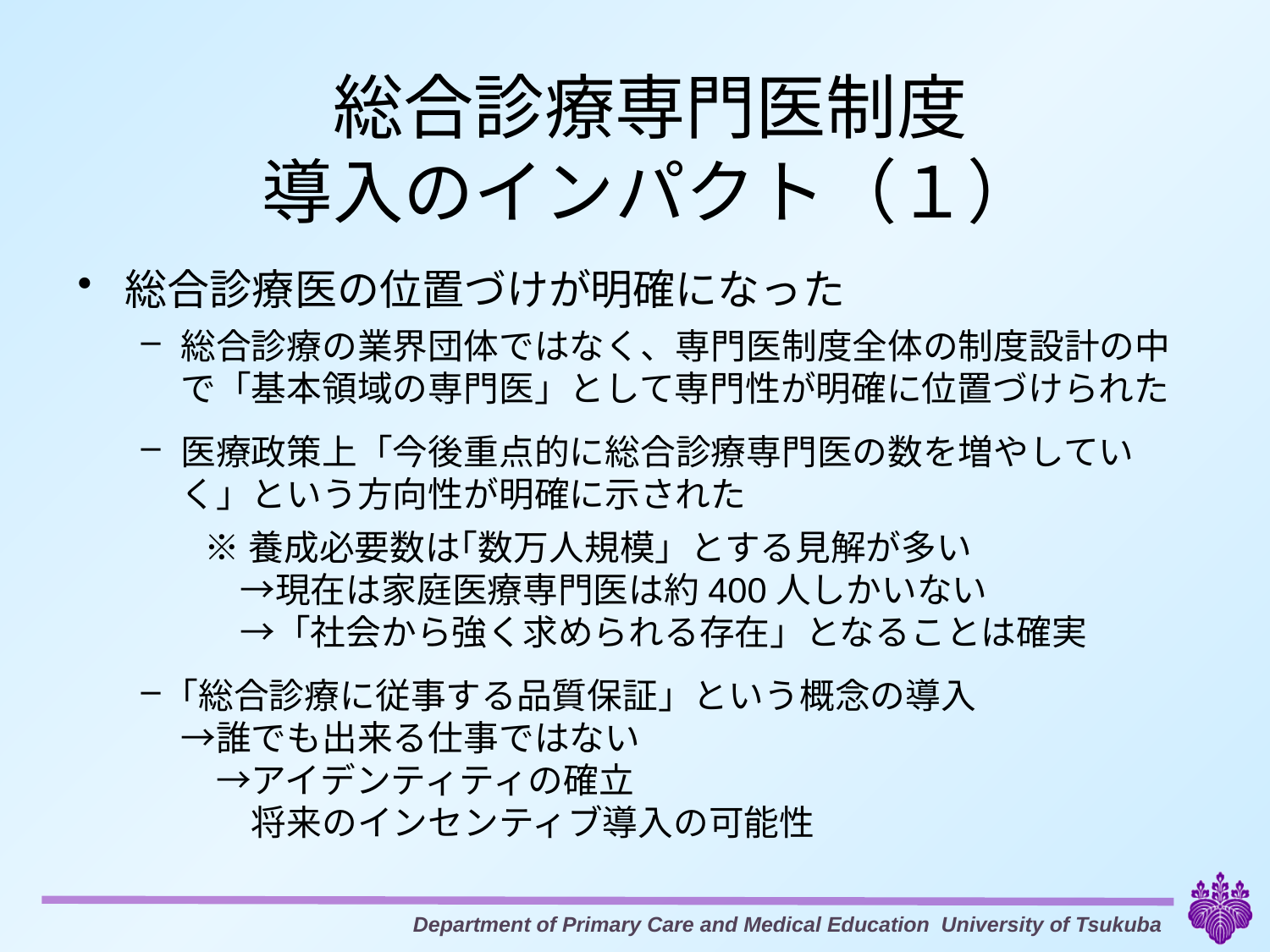

# 総合診療専門医制度 導入のインパクト（１）
総合診療医の位置づけが明確になった
総合診療の業界団体ではなく、専門医制度全体の制度設計の中で「基本領域の専門医」として専門性が明確に位置づけられた
医療政策上「今後重点的に総合診療専門医の数を増やしていく」という方向性が明確に示された
※養成必要数は｢数万人規模」とする見解が多い
　→現在は家庭医療専門医は約400人しかいない
　→「社会から強く求められる存在」となることは確実
｢総合診療に従事する品質保証」という概念の導入
→誰でも出来る仕事ではない
　→アイデンティティの確立
　　将来のインセンティブ導入の可能性